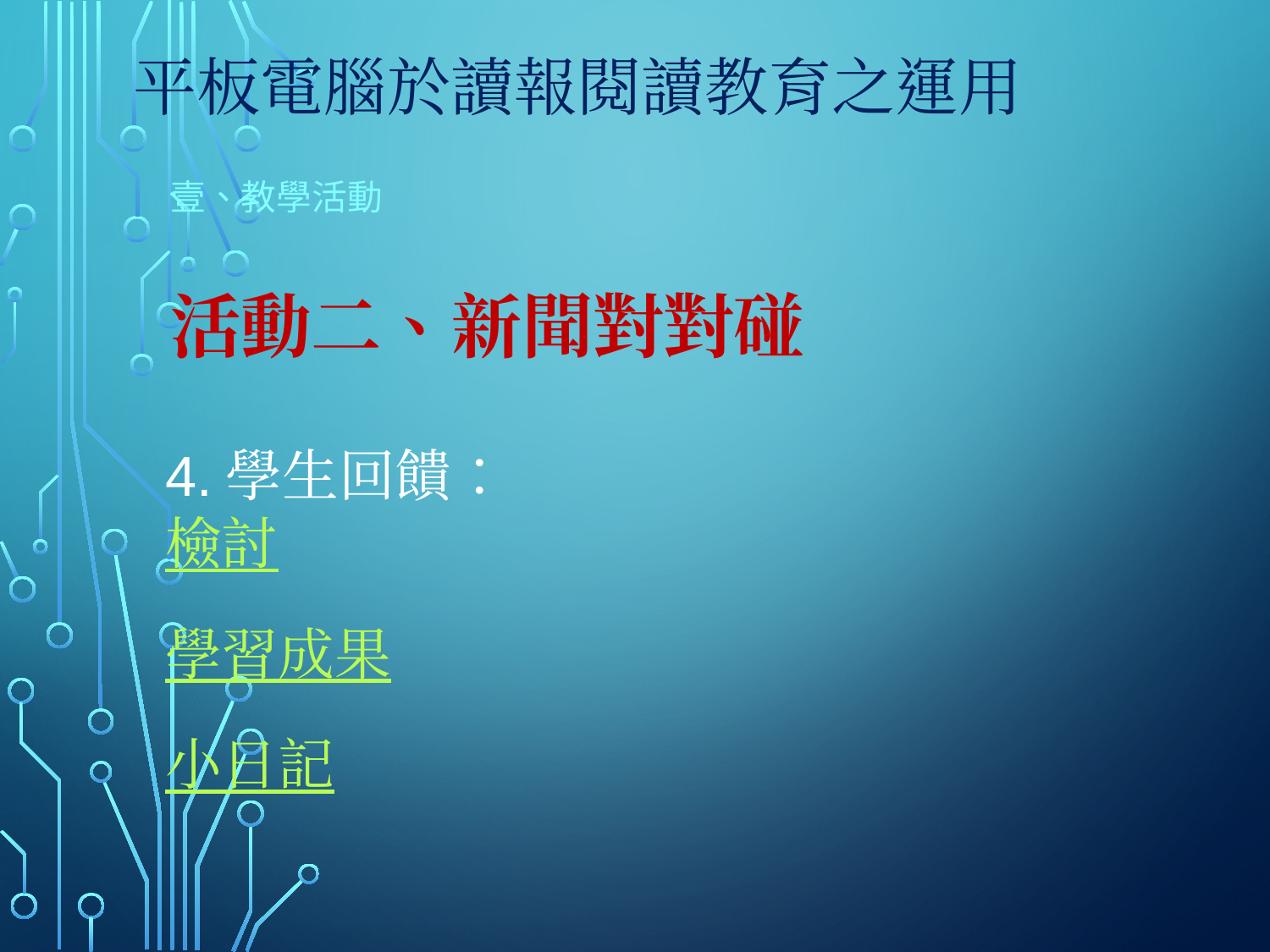

# 平板電腦於讀報閱讀教育之運用
壹、教學活動
活動二、新聞對對碰
4.學生回饋：
檢討

學習成果

小日記